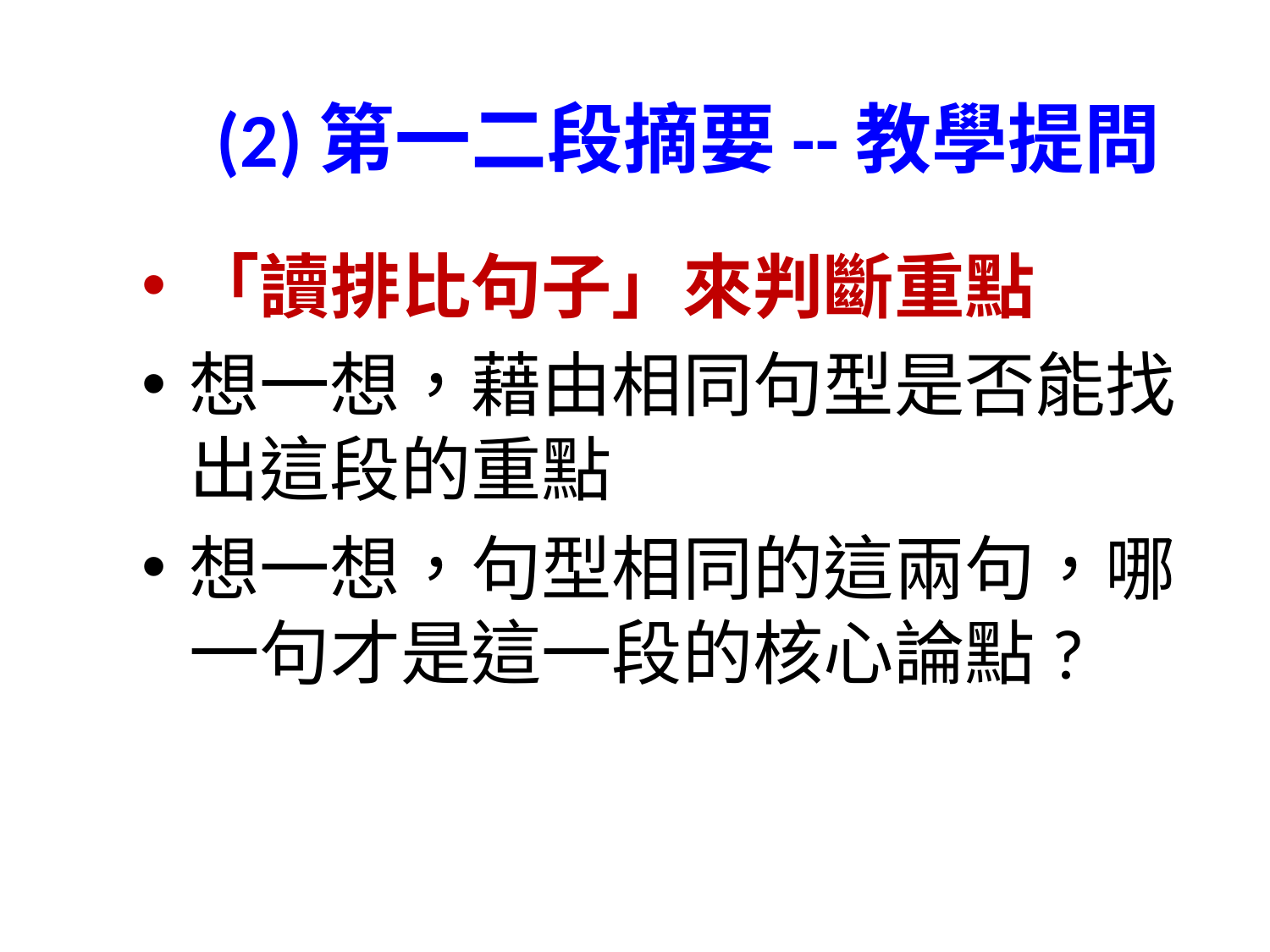

# (2)第一二段摘要--教學提問
「讀排比句子」來判斷重點
想一想，藉由相同句型是否能找出這段的重點
想一想，句型相同的這兩句，哪一句才是這一段的核心論點?